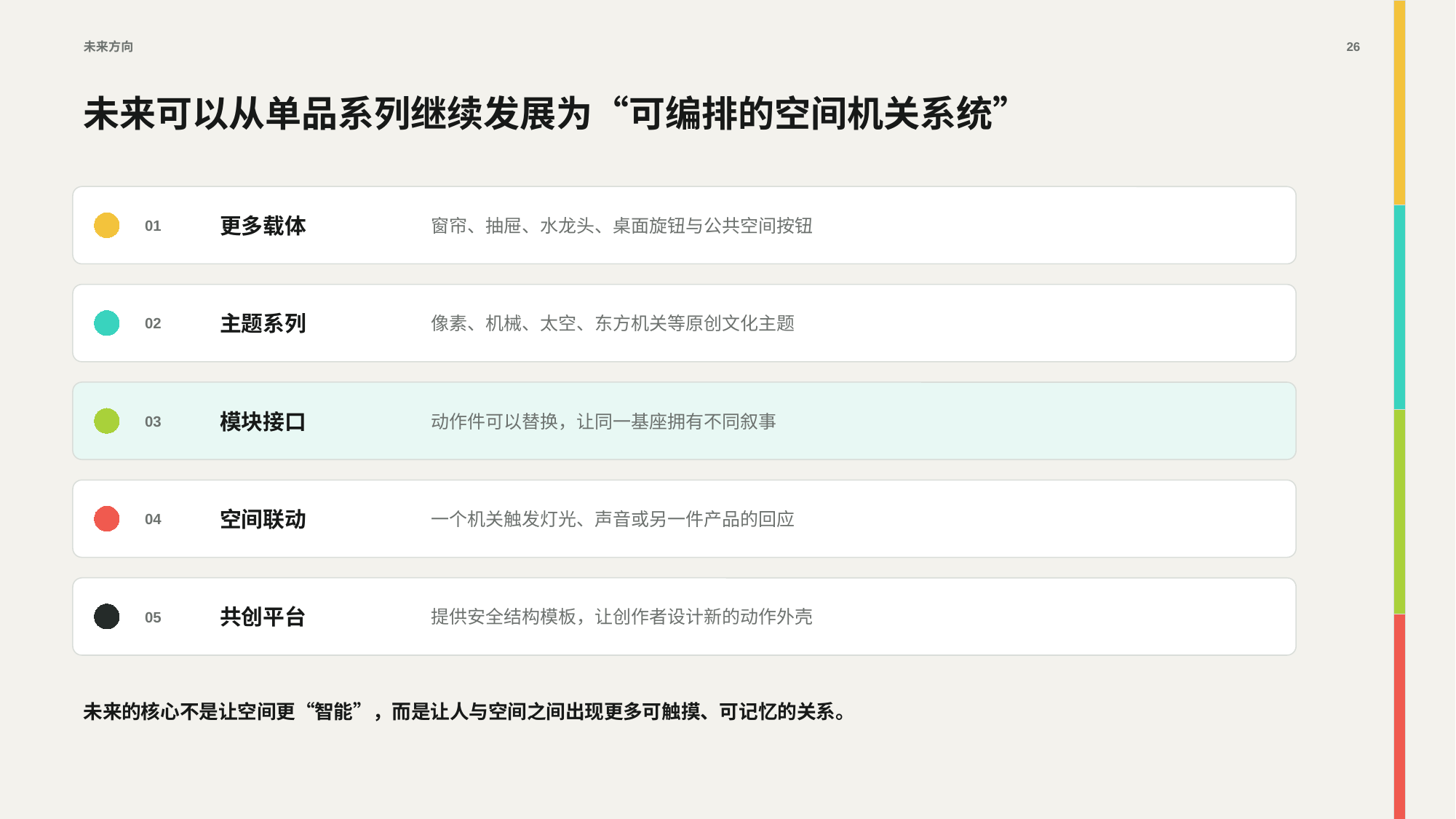

未来方向
26
未来可以从单品系列继续发展为“可编排的空间机关系统”

01
更多载体
窗帘、抽屉、水龙头、桌面旋钮与公共空间按钮

02
主题系列
像素、机械、太空、东方机关等原创文化主题

03
模块接口
动作件可以替换，让同一基座拥有不同叙事

04
空间联动
一个机关触发灯光、声音或另一件产品的回应

05
共创平台
提供安全结构模板，让创作者设计新的动作外壳

未来的核心不是让空间更“智能”，而是让人与空间之间出现更多可触摸、可记忆的关系。